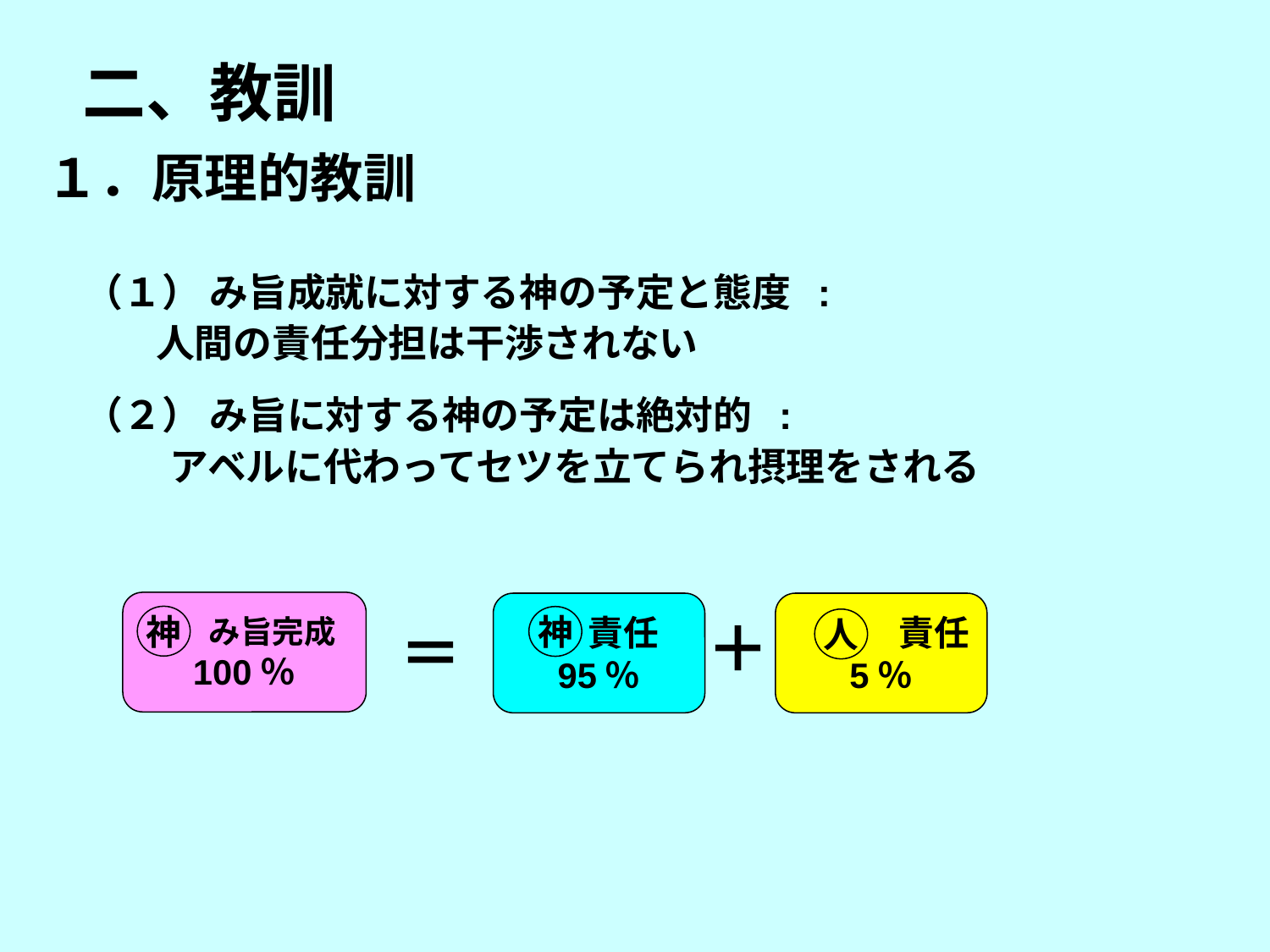

二、教訓
１．原理的教訓
（１） み旨成就に対する神の予定と態度  :
       人間の責任分担は干渉されない
（２） み旨に対する神の予定は絶対的  :
       アベルに代わってセツを立てられ摂理をされる
　　み旨完成
100％
     責任
95％
　　　責任
5％
＋
神
神
＝
人